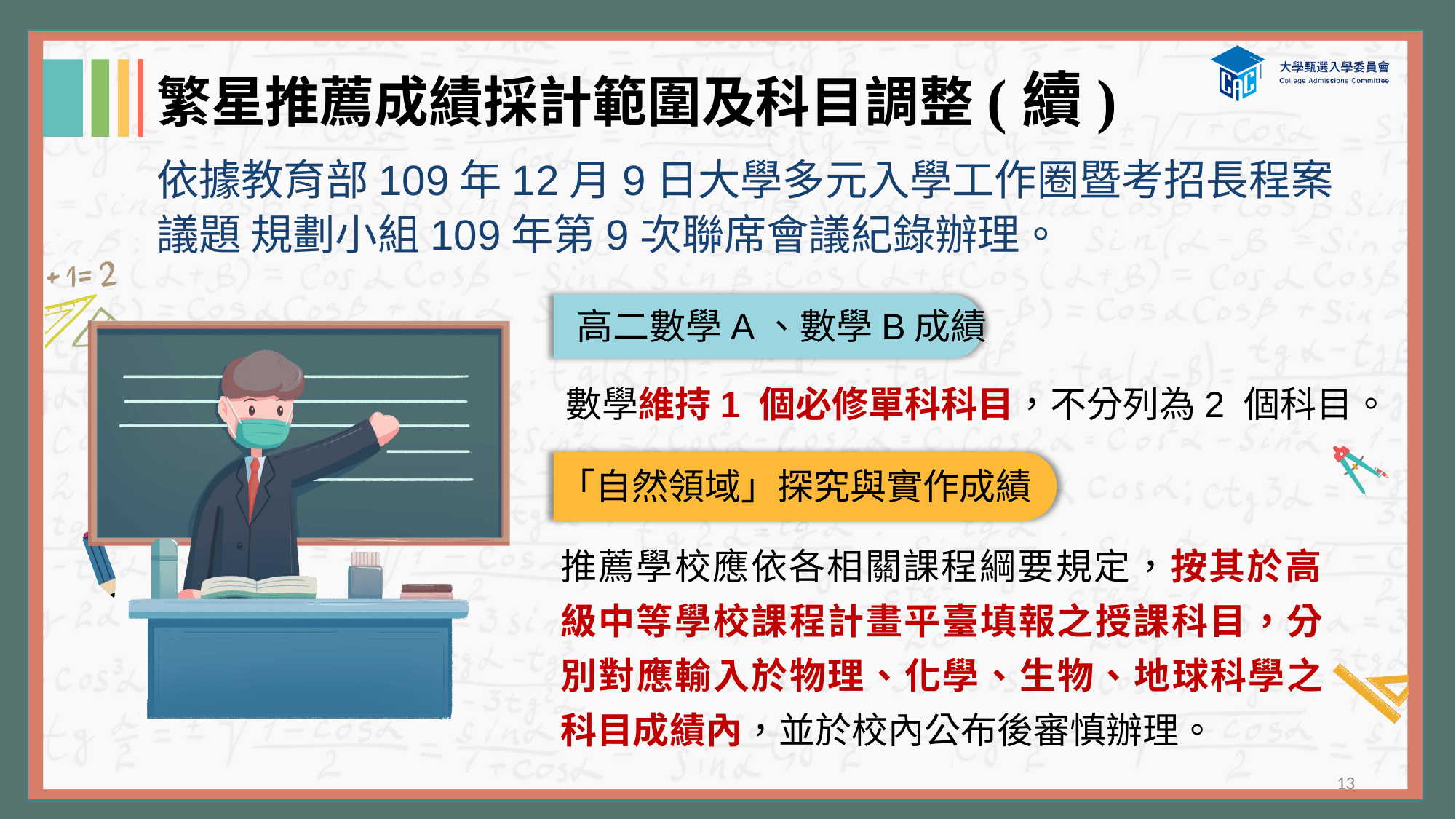

13

# 繁星推薦成績採計範圍及科目調整(續)

依據教育部109年12月9日大學多元入學工作圈暨考招長程案議題 規劃小組109年第9次聯席會議紀錄辦理。
高二數學A、數學B成績
數學維持1 個必修單科科目，不分列為2 個科目。
「自然領域」探究與實作成績
推薦學校應依各相關課程綱要規定，按其於高 級中等學校課程計畫平臺填報之授課科目，分 別對應輸入於物理、化學、生物、地球科學之 科目成績內，並於校內公布後審慎辦理。